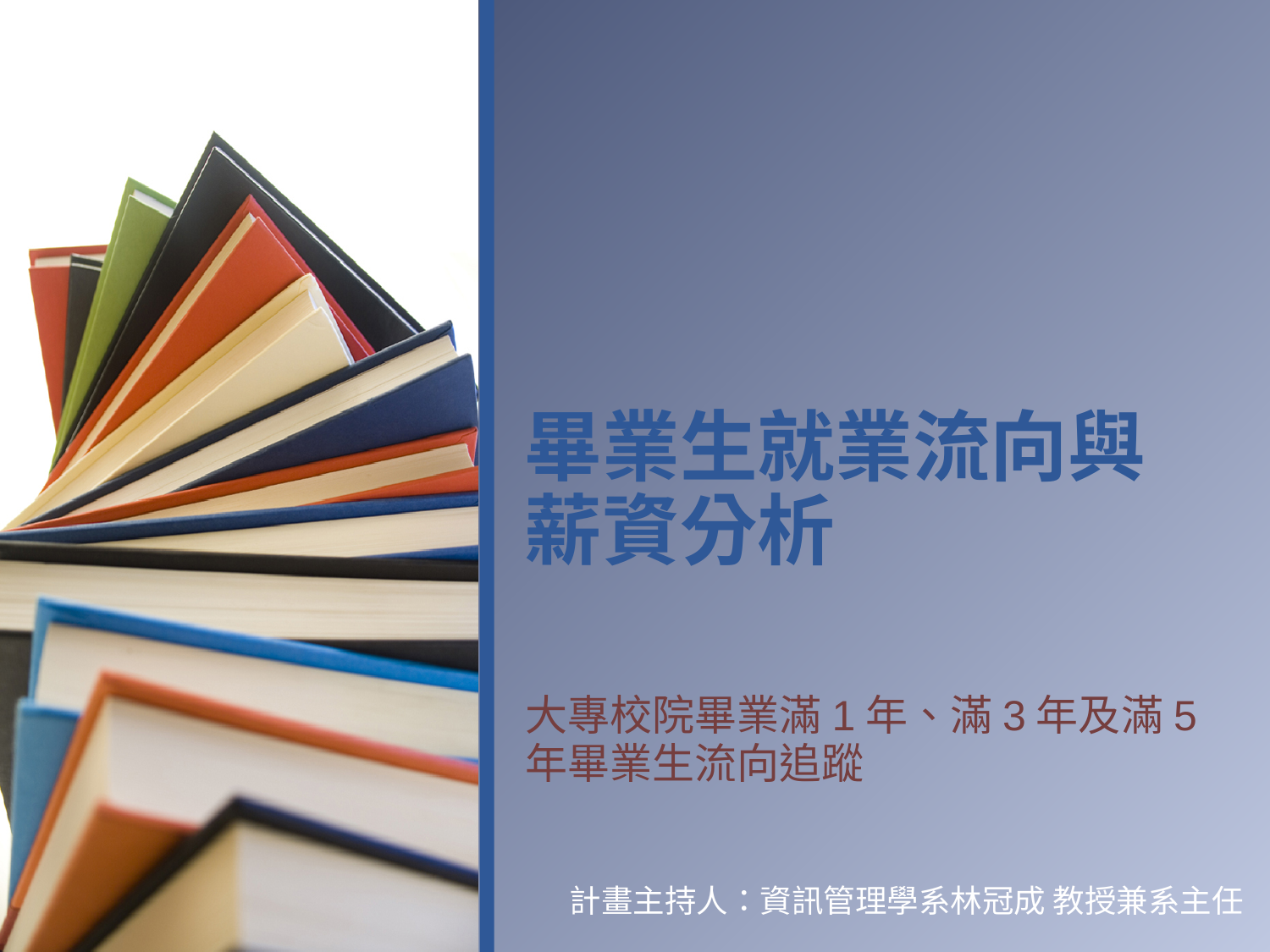

# 畢業生就業流向與薪資分析
大專校院畢業滿1年、滿3年及滿5年畢業生流向追蹤

計畫主持人：資訊管理學系林冠成 教授兼系主任